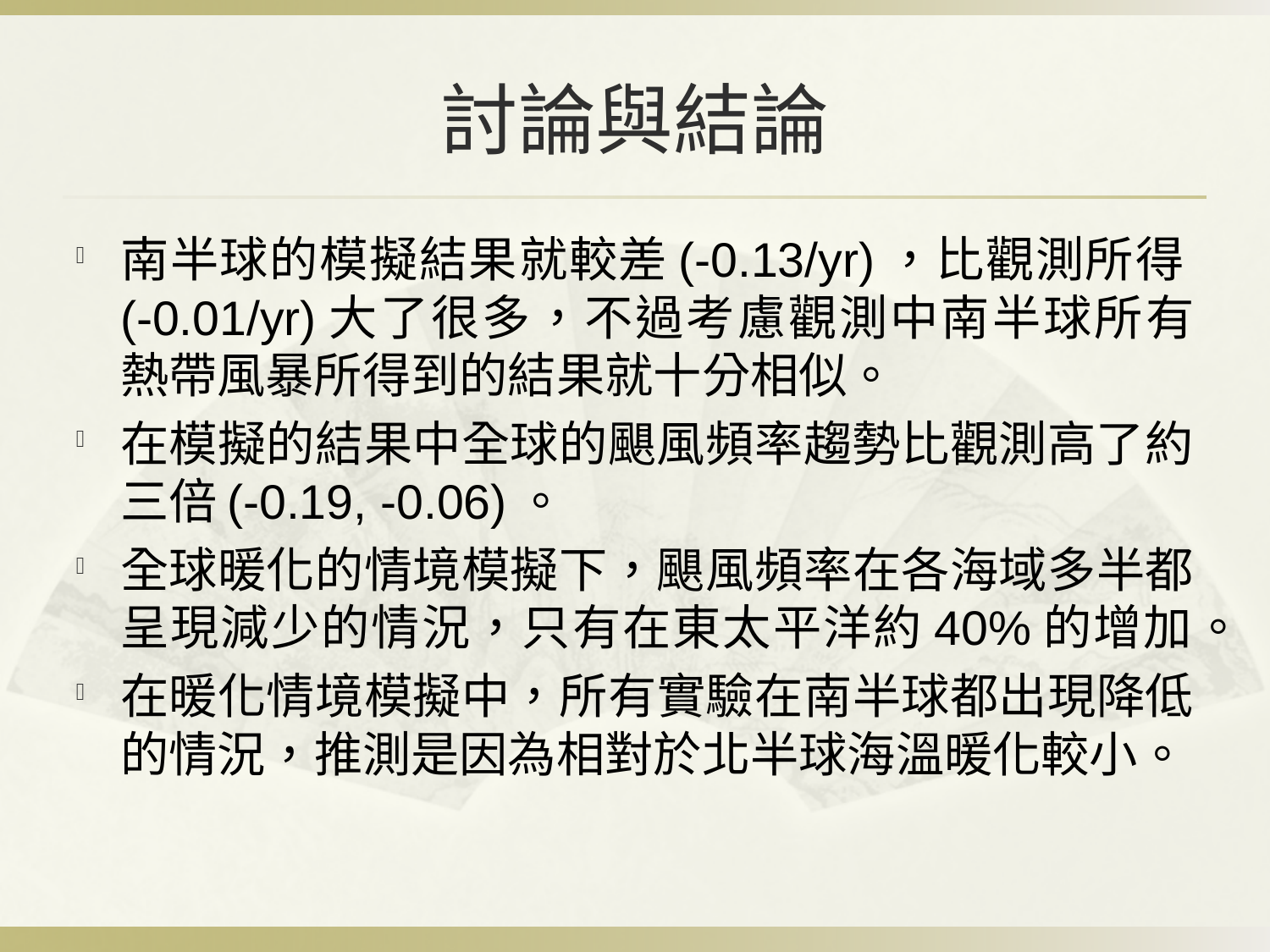

# 討論與結論
南半球的模擬結果就較差(-0.13/yr)，比觀測所得(-0.01/yr)大了很多，不過考慮觀測中南半球所有熱帶風暴所得到的結果就十分相似。
在模擬的結果中全球的颶風頻率趨勢比觀測高了約三倍(-0.19, -0.06)。
全球暖化的情境模擬下，颶風頻率在各海域多半都呈現減少的情況，只有在東太平洋約40%的增加。
在暖化情境模擬中，所有實驗在南半球都出現降低的情況，推測是因為相對於北半球海溫暖化較小。